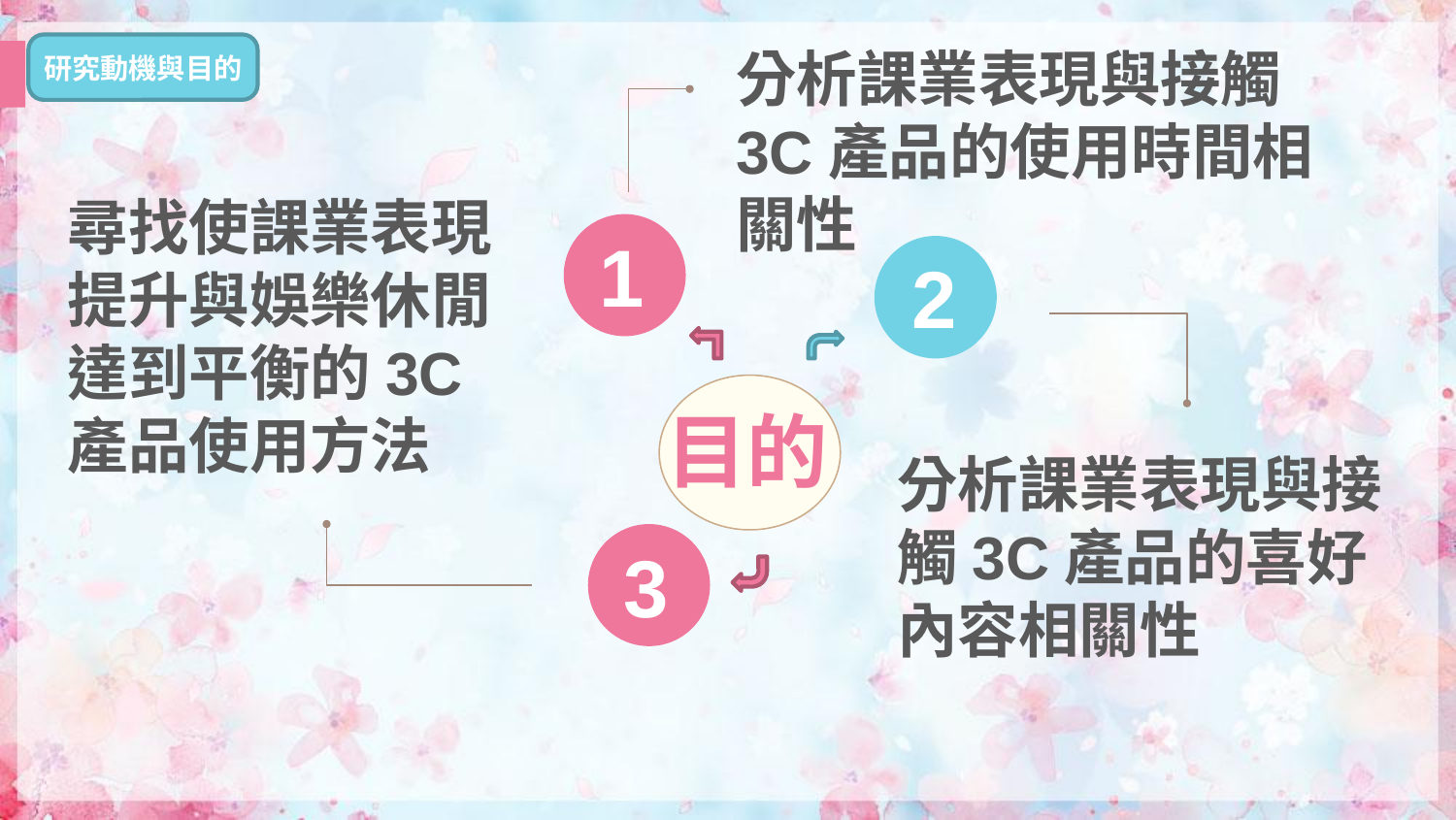

分析課業表現與接觸3C產品的使用時間相關性

研究動機與目的

尋找使課業表現提升與娛樂休閒達到平衡的3C產品使用方法

1

2

目的
分析課業表現與接觸3C產品的喜好內容相關性

3